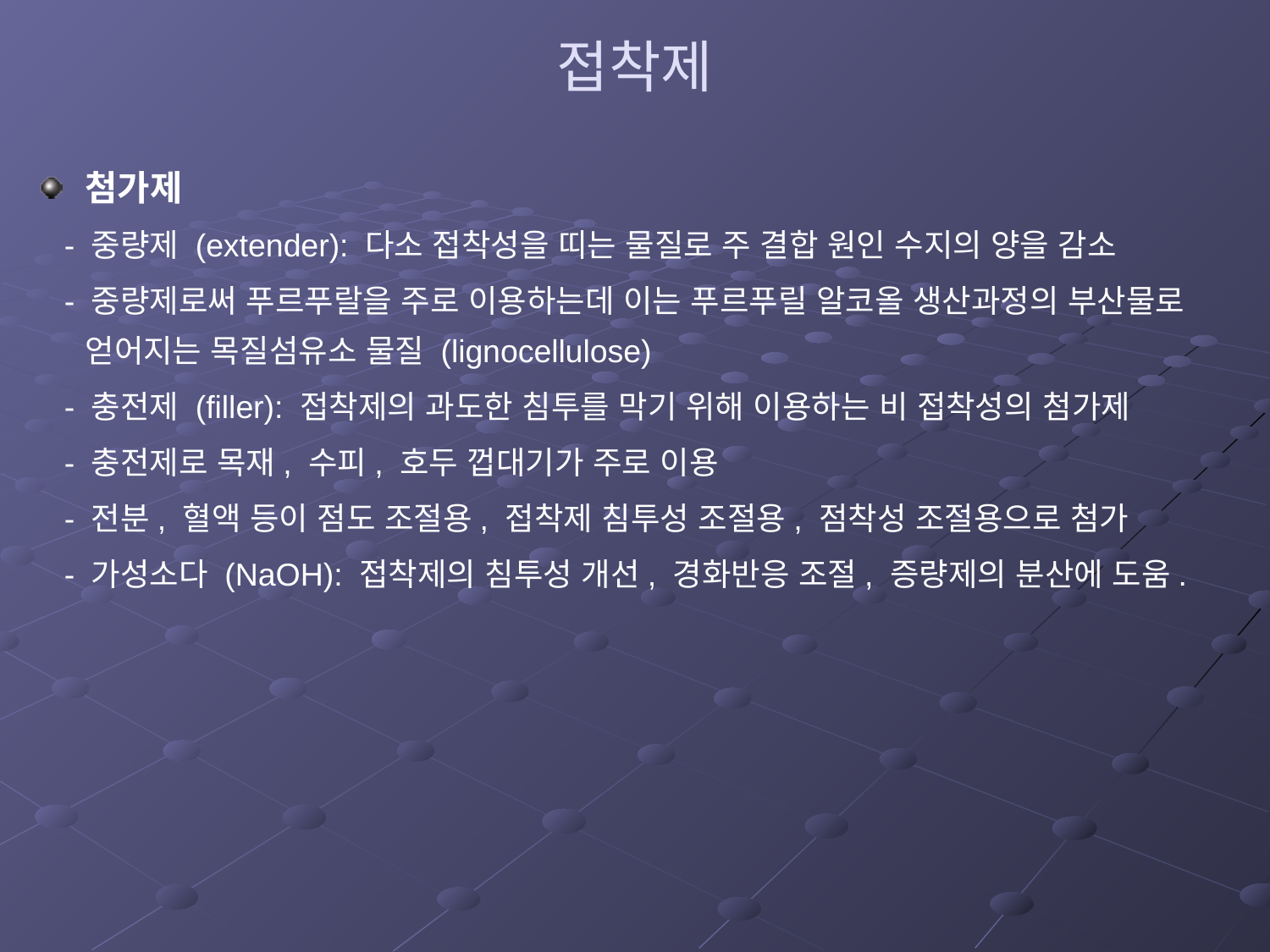

# 접착제
첨가제
   - 중량제 (extender): 다소 접착성을 띠는 물질로 주 결합 원인 수지의 양을 감소
   - 중량제로써 푸르푸랄을 주로 이용하는데 이는 푸르푸릴 알코올 생산과정의 부산물로 얻어지는 목질섬유소 물질 (lignocellulose)
   - 충전제 (filler): 접착제의 과도한 침투를 막기 위해 이용하는 비 접착성의 첨가제
   - 충전제로 목재, 수피, 호두 껍대기가 주로 이용
   - 전분, 혈액 등이 점도 조절용, 접착제 침투성 조절용, 점착성 조절용으로 첨가
   - 가성소다 (NaOH): 접착제의 침투성 개선, 경화반응 조절, 증량제의 분산에 도움.